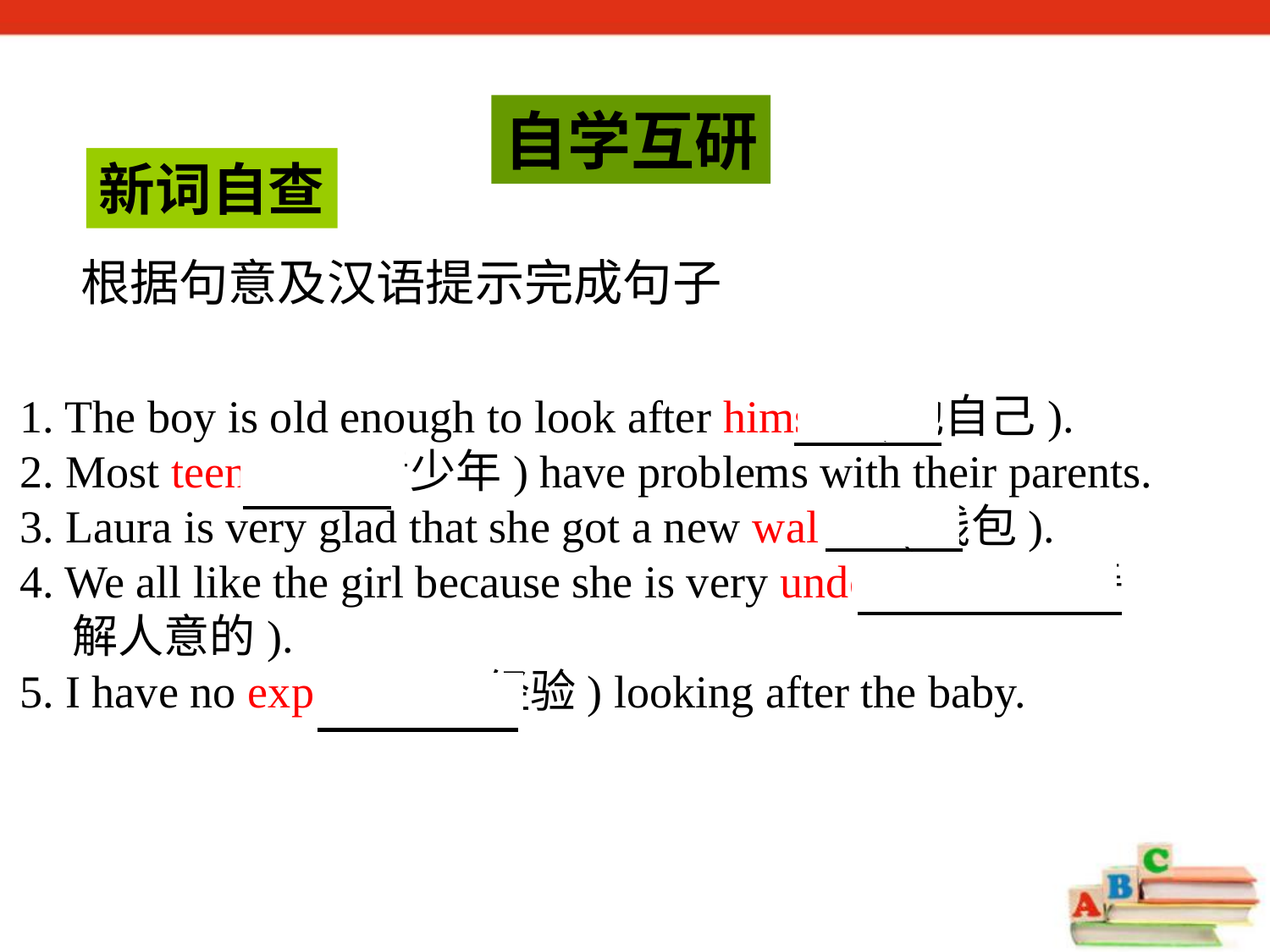

自学互研
新词自查
根据句意及汉语提示完成句子

1. The boy is old enough to look after himself (他自己).
2. Most teenager (青少年) have problems with their parents.
3. Laura is very glad that she got a new wallent (钱包).
4. We all like the girl because she is very understanding (善
    解人意的).
5. I have no experience (经验) looking after the baby.